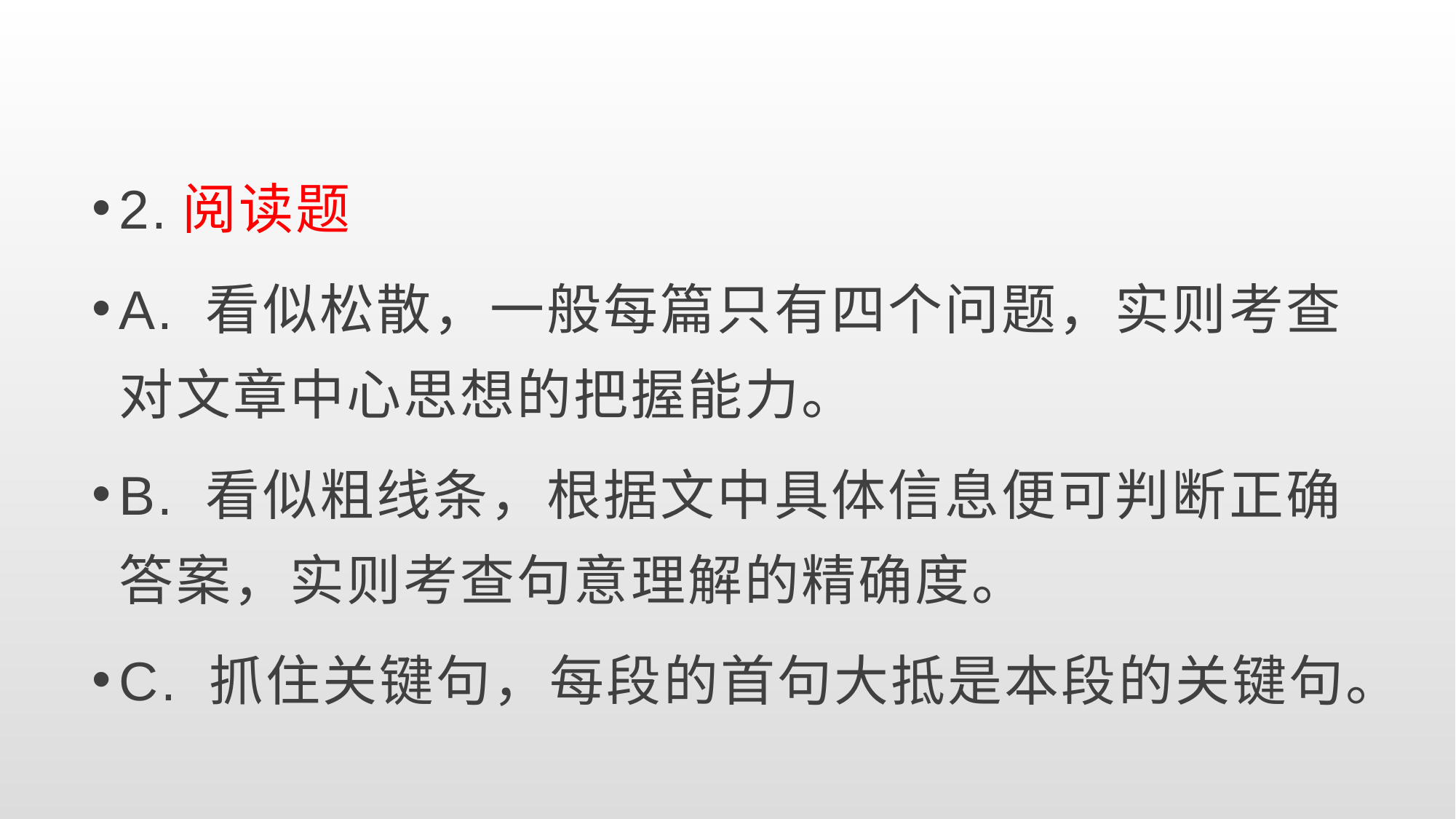

#
2.阅读题
A. 看似松散，一般每篇只有四个问题，实则考查对文章中心思想的把握能力。
B. 看似粗线条，根据文中具体信息便可判断正确答案，实则考查句意理解的精确度。
C. 抓住关键句，每段的首句大抵是本段的关键句。